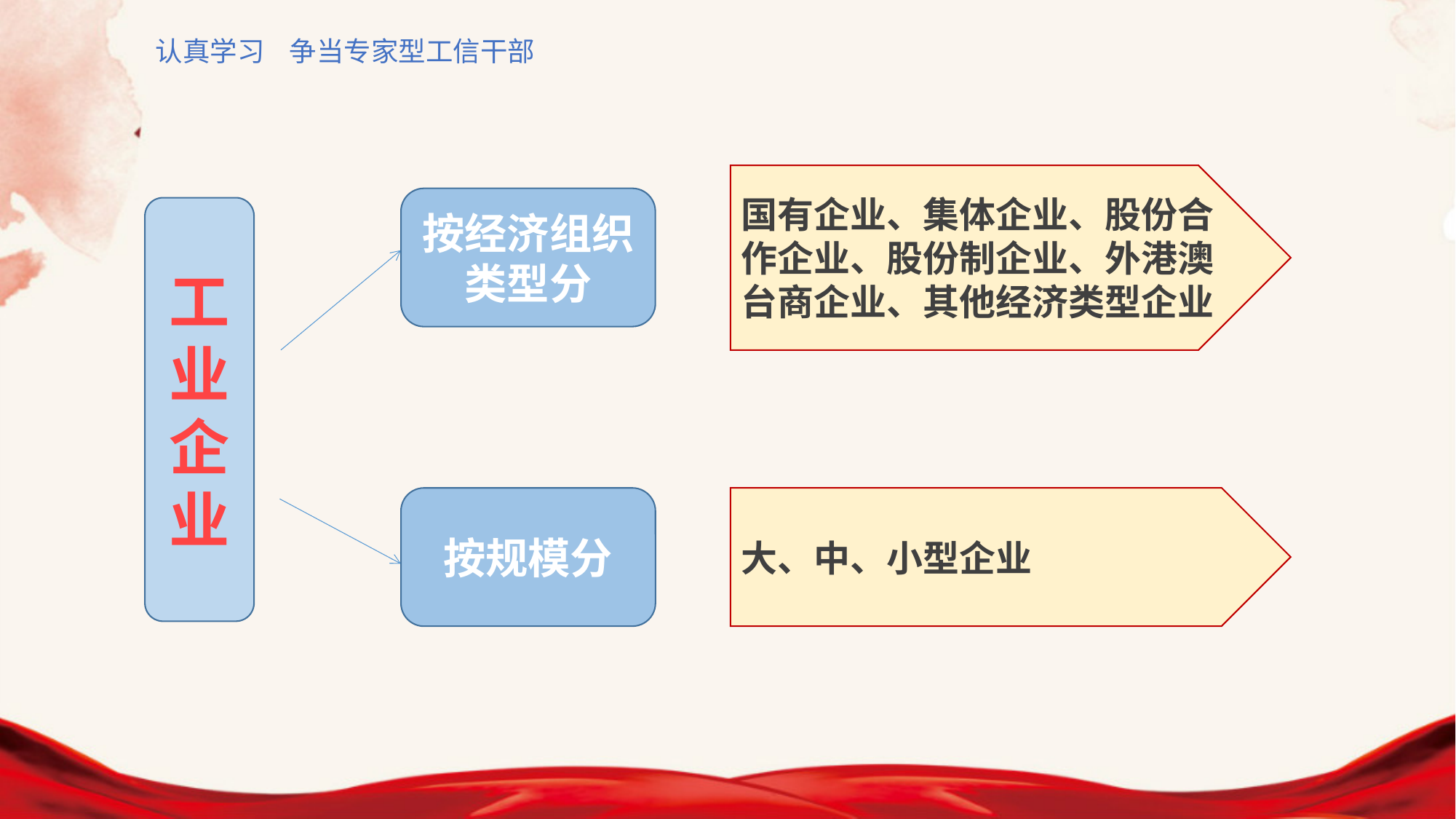

认真学习    争当专家型工信干部
国有企业、集体企业、股份合作企业、股份制企业、外港澳台商企业、其他经济类型企业
按经济组织类型分
工业企业
按规模分
大、中、小型企业